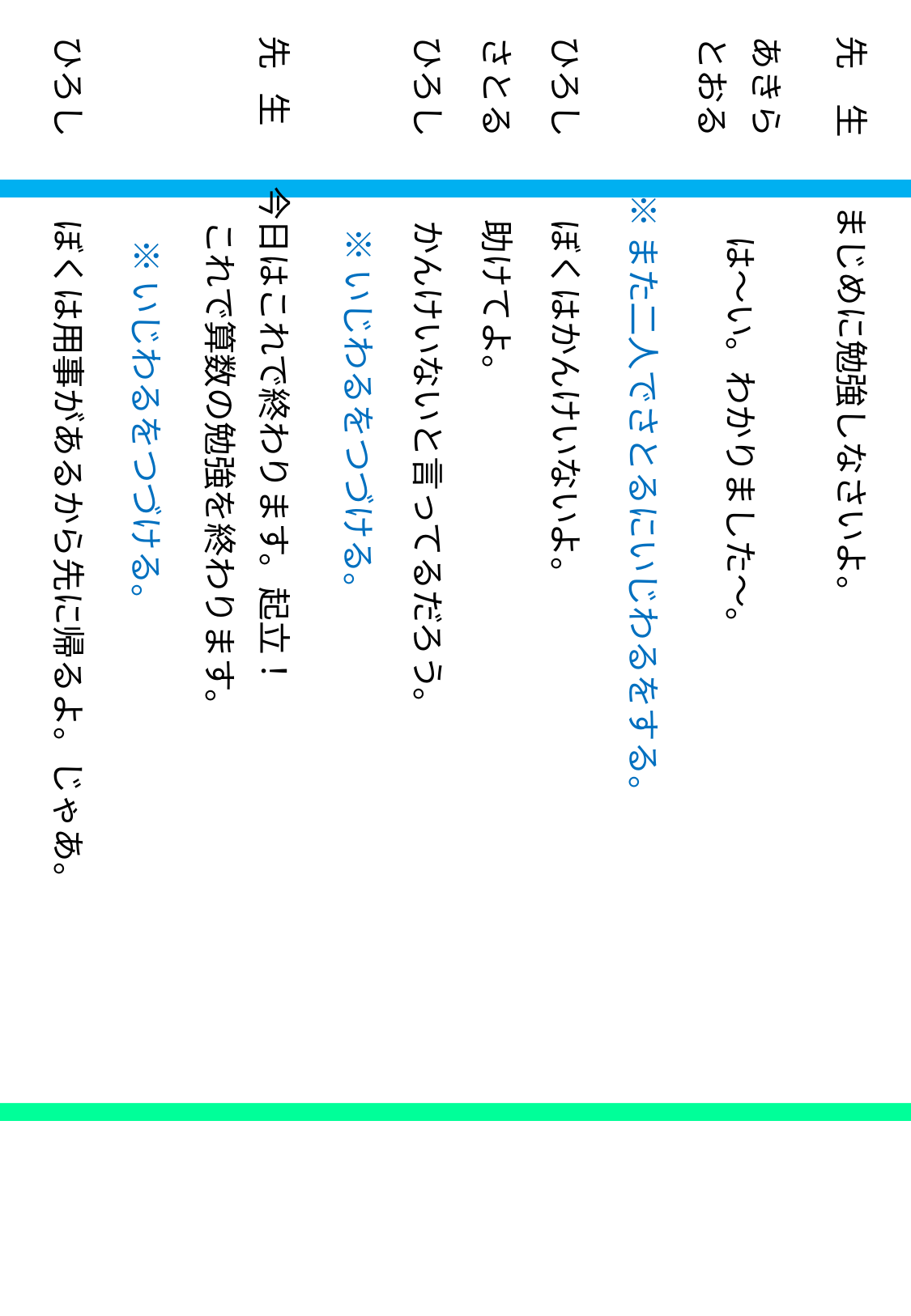

先　生         まじめに勉強しなさいよ。

あきら
とおる

　　            ※ また二人でさとるにいじわるをする。

ひろし　　  ぼくはかんけいないよ。

さとる　　  助けてよ。

ひろし　　  かんけいないと言ってるだろう。

　　　　　   ※ いじわるをつづける。

先   生        今日はこれで終わります。起立！
　　　　　  これで算数の勉強を終わります。

　　　　　　※ いじわるをつづける。

ひろし　　  ぼくは用事があるから先に帰るよ。じゃあ。

は～い。わかりました～。